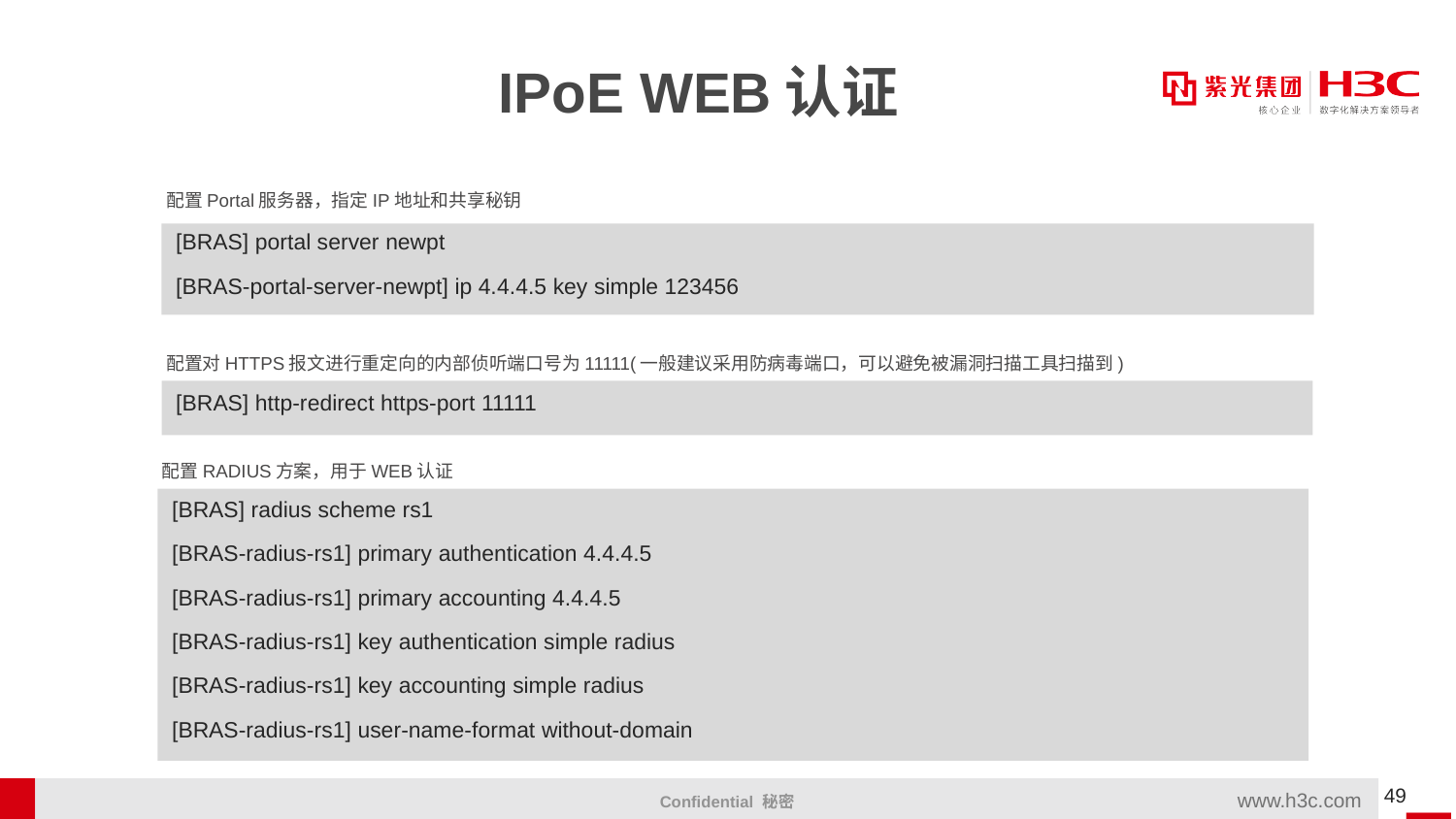

# IPoE WEB认证

配置Portal服务器，指定IP地址和共享秘钥
[BRAS] portal server newpt
[BRAS-portal-server-newpt] ip 4.4.4.5 key simple 123456
配置对HTTPS报文进行重定向的内部侦听端口号为11111(一般建议采用防病毒端口，可以避免被漏洞扫描工具扫描到)
[BRAS] http-redirect https-port 11111
配置RADIUS方案，用于WEB认证
[BRAS] radius scheme rs1
[BRAS-radius-rs1] primary authentication 4.4.4.5
[BRAS-radius-rs1] primary accounting 4.4.4.5
[BRAS-radius-rs1] key authentication simple radius
[BRAS-radius-rs1] key accounting simple radius
[BRAS-radius-rs1] user-name-format without-domain